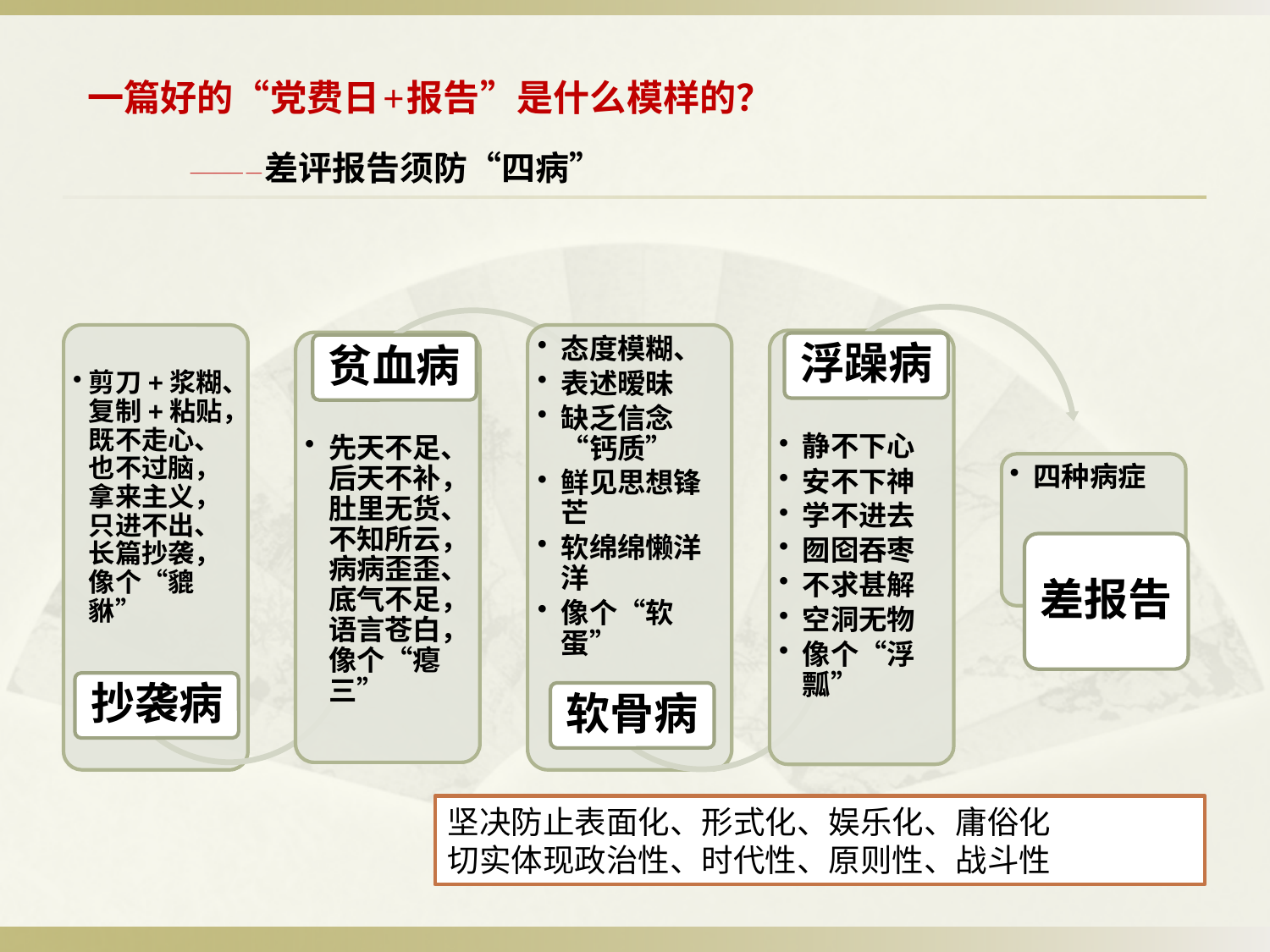

一篇好的“党费日+报告”是什么模样的？
                              ————差评报告须防“四病”
#

剪刀+浆糊、复制+粘贴，既不走心、也不过脑，拿来主义，只进不出、长篇抄袭，像个“貔貅”
抄袭病
先天不足、后天不补，肚里无货、不知所云，病病歪歪、底气不足，语言苍白，像个“瘪三”
贫血病
态度模糊、
表述暧昧
缺乏信念“钙质”
鲜见思想锋芒
软绵绵懒洋洋
像个“软蛋”
软骨病
静不下心
安不下神
学不进去
囫囵吞枣
不求甚解
空洞无物
像个“浮瓢”
浮躁病
四种病症
差报告
坚决防止表面化、形式化、娱乐化、庸俗化
切实体现政治性、时代性、原则性、战斗性